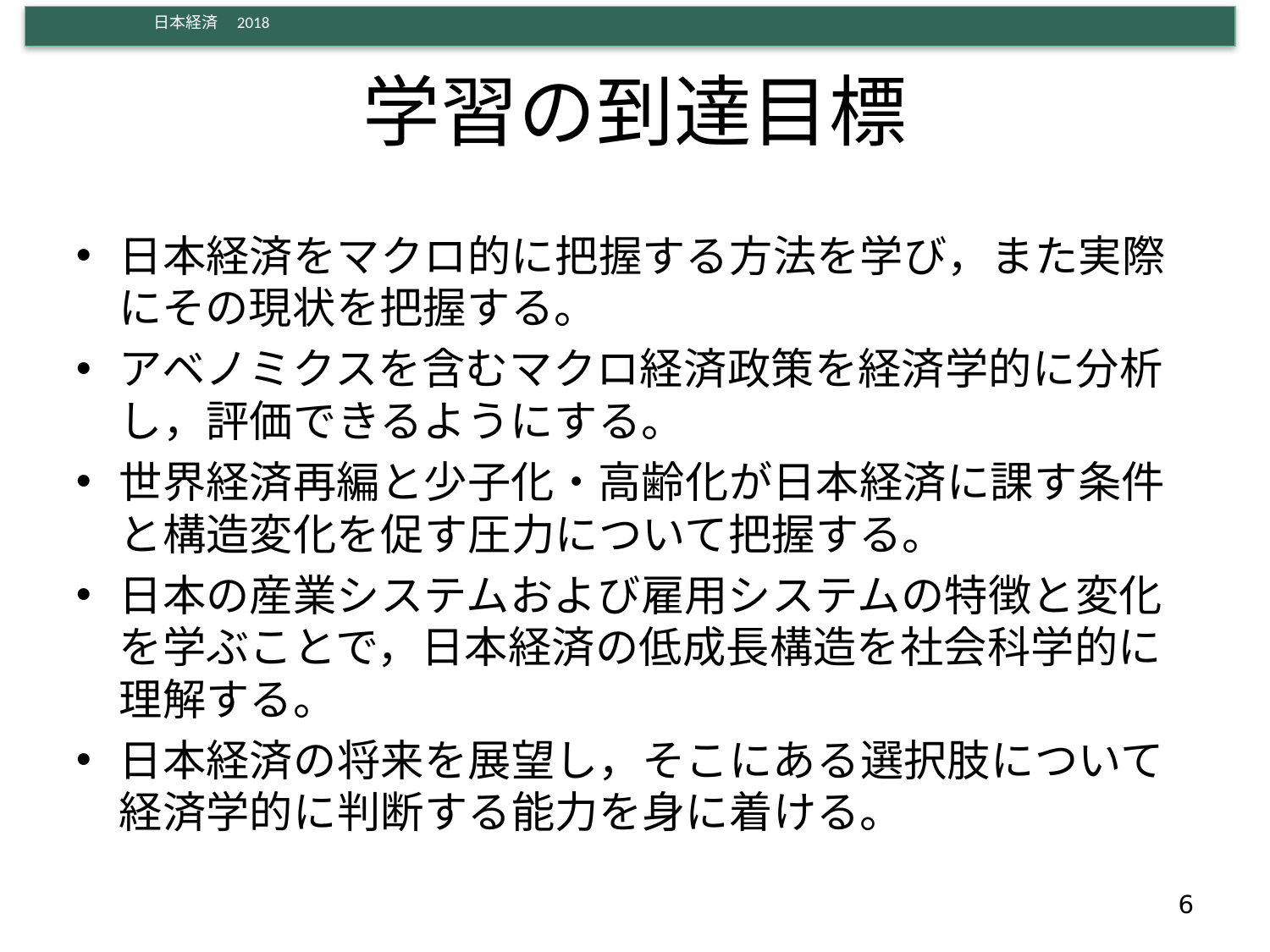

# 学習の到達目標
日本経済をマクロ的に把握する方法を学び，また実際にその現状を把握する。
アベノミクスを含むマクロ経済政策を経済学的に分析し，評価できるようにする。
世界経済再編と少子化・高齢化が日本経済に課す条件と構造変化を促す圧力について把握する。
日本の産業システムおよび雇用システムの特徴と変化を学ぶことで，日本経済の低成長構造を社会科学的に理解する。
日本経済の将来を展望し，そこにある選択肢について経済学的に判断する能力を身に着ける。
6